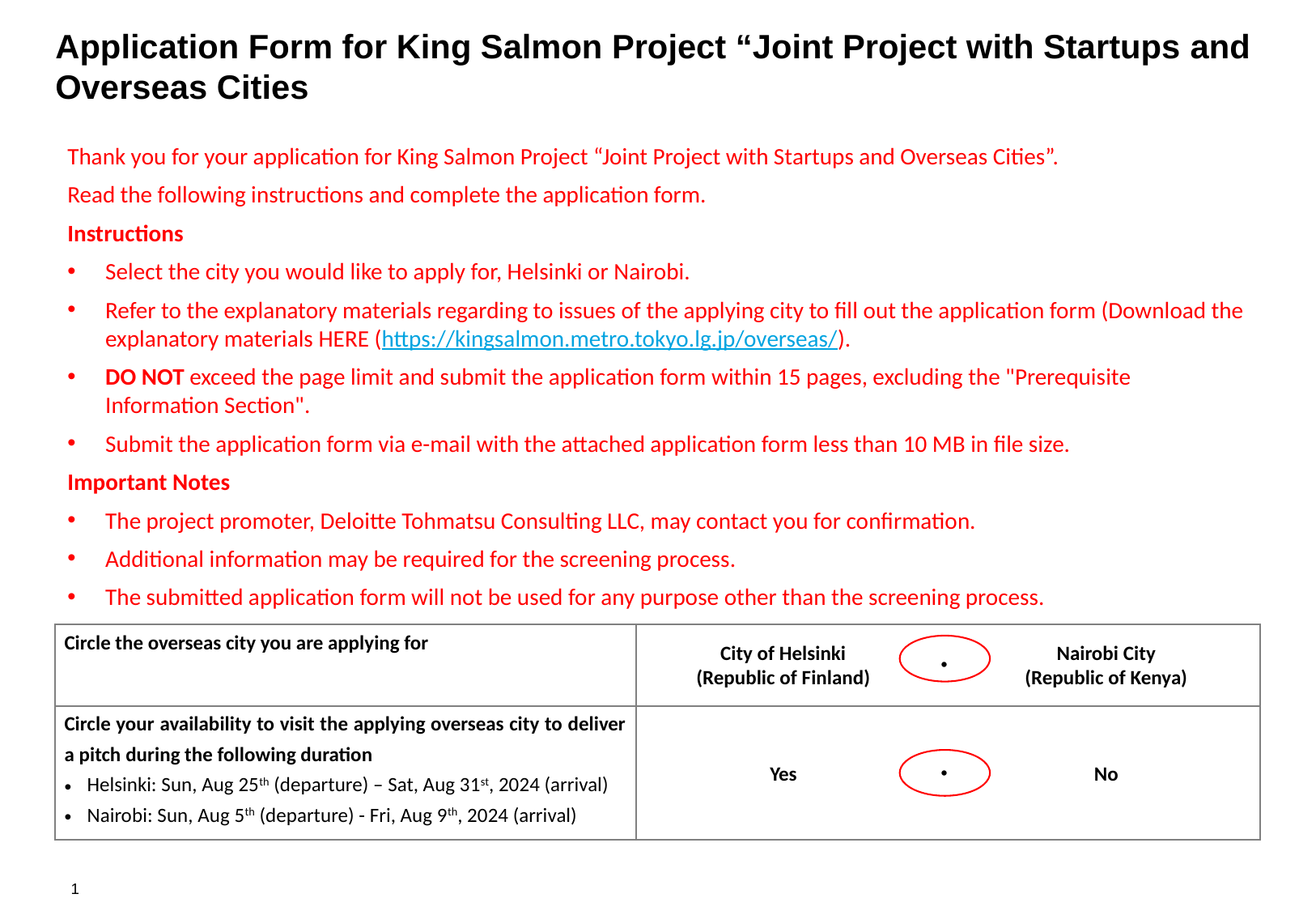

# Application Form for King Salmon Project “Joint Project with Startups and Overseas Cities
Thank you for your application for King Salmon Project “Joint Project with Startups and Overseas Cities”.
Read the following instructions and complete the application form.
Instructions
Select the city you would like to apply for, Helsinki or Nairobi.
Refer to the explanatory materials regarding to issues of the applying city to fill out the application form (Download the explanatory materials HERE (https://kingsalmon.metro.tokyo.lg.jp/overseas/).
DO NOT exceed the page limit and submit the application form within 15 pages, excluding the "Prerequisite Information Section".
Submit the application form via e-mail with the attached application form less than 10 MB in file size.
Important Notes
The project promoter, Deloitte Tohmatsu Consulting LLC, may contact you for confirmation.
Additional information may be required for the screening process.
The submitted application form will not be used for any purpose other than the screening process.
| Circle the overseas city you are applying for |  |
| --- | --- |
| Circle your availability to visit the applying overseas city to deliver a pitch during the following duration Helsinki: Sun, Aug 25th (departure) – Sat, Aug 31st, 2024 (arrival) Nairobi: Sun, Aug 5th (departure) - Fri, Aug 9th, 2024 (arrival) |  |
City of Helsinki
(Republic of Finland)

・
Nairobi City
(Republic of Kenya)
Yes
・
No

1